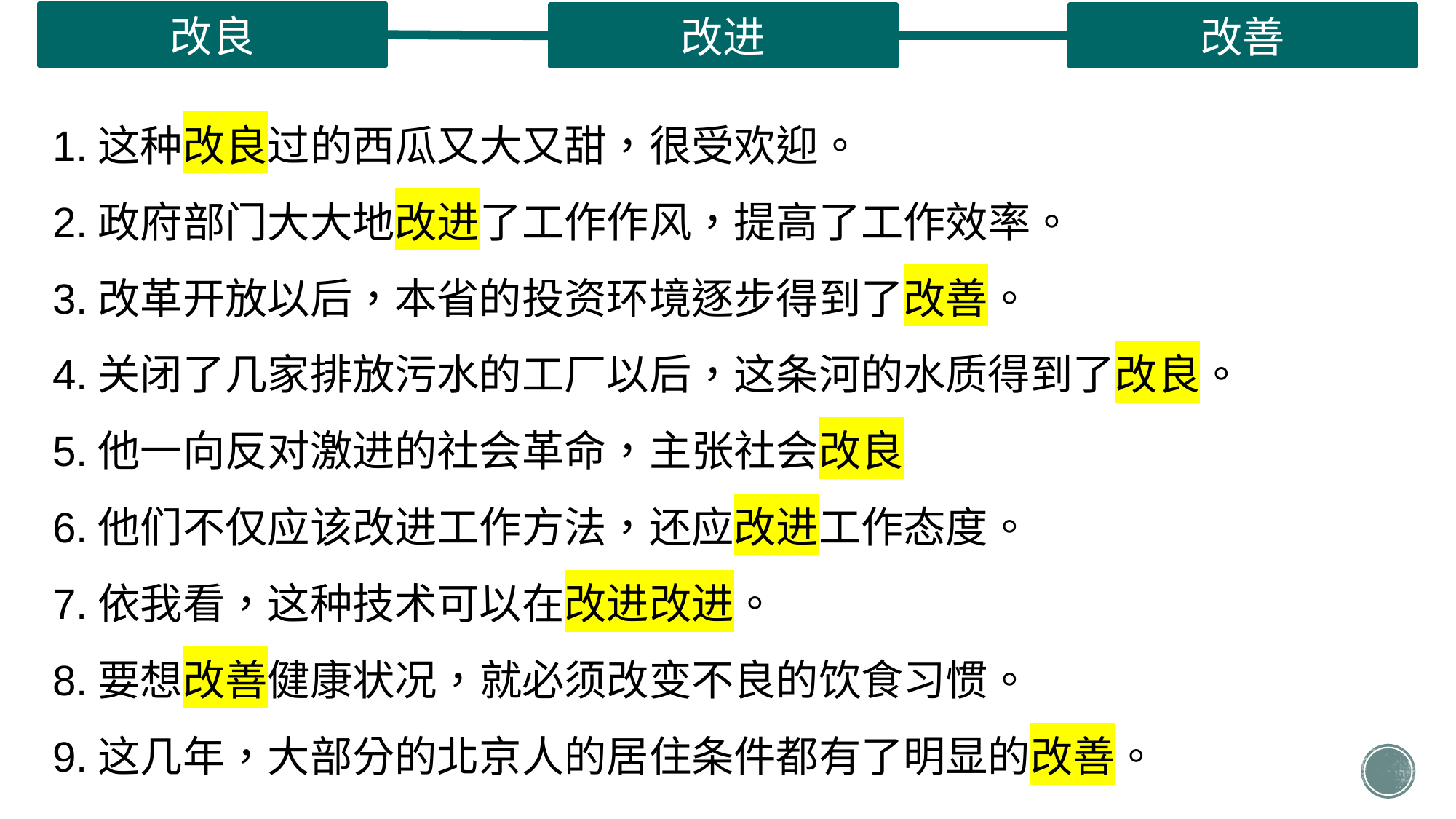

改良
改进
改善
1.这种改良过的西瓜又大又甜，很受欢迎。
2.政府部门大大地改进了工作作风，提高了工作效率。
3.改革开放以后，本省的投资环境逐步得到了改善。
4.关闭了几家排放污水的工厂以后，这条河的水质得到了改良。
5.他一向反对激进的社会革命，主张社会改良
6.他们不仅应该改进工作方法，还应改进工作态度。
7.依我看，这种技术可以在改进改进。
8.要想改善健康状况，就必须改变不良的饮食习惯。
9.这几年，大部分的北京人的居住条件都有了明显的改善。